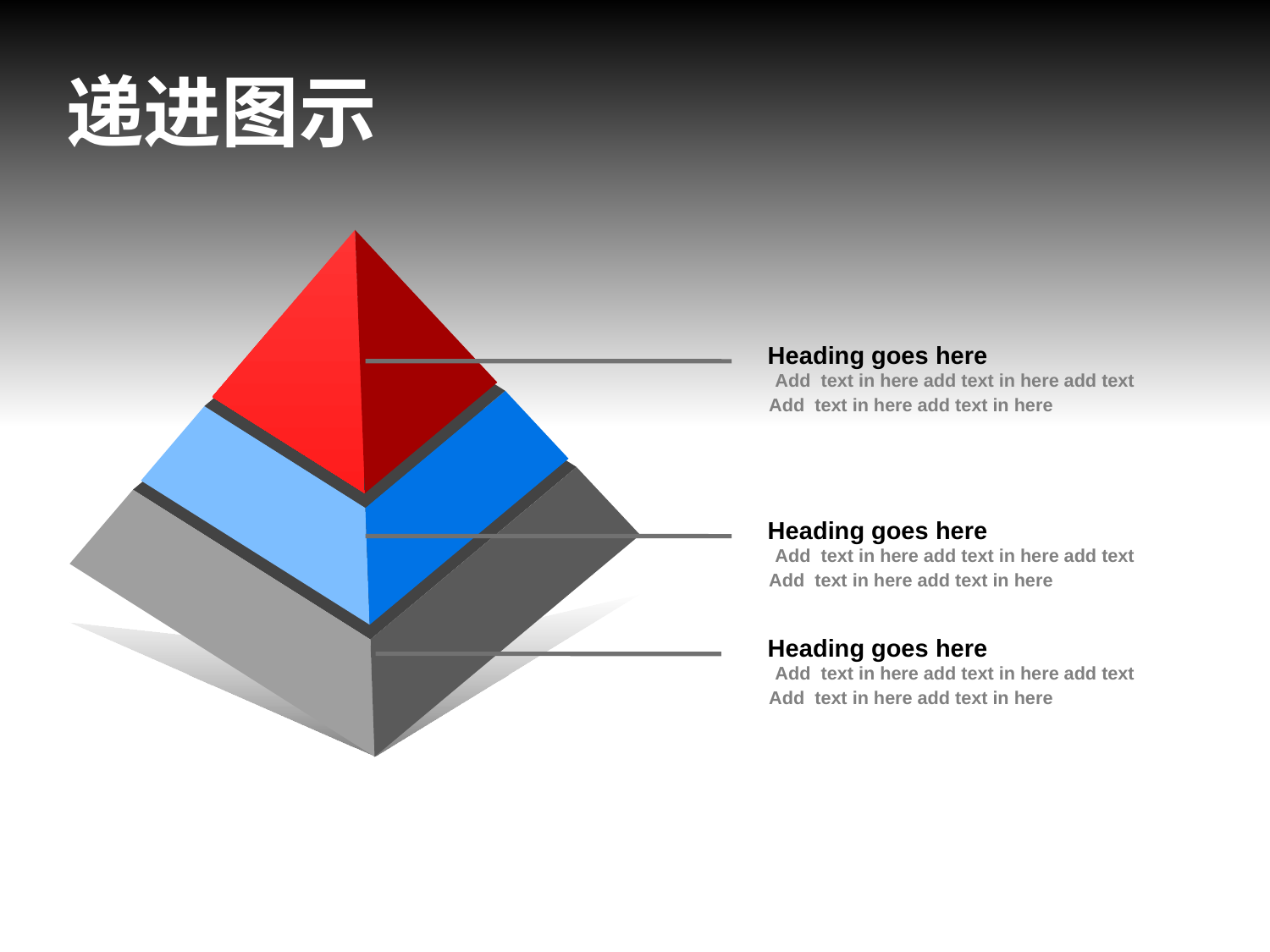

递进图示

Heading goes here
Add  text in here add text in here add text
Add  text in here add text in here

Heading goes here
Add  text in here add text in here add text
Add  text in here add text in here

Heading goes here
Add  text in here add text in here add text
Add  text in here add text in here